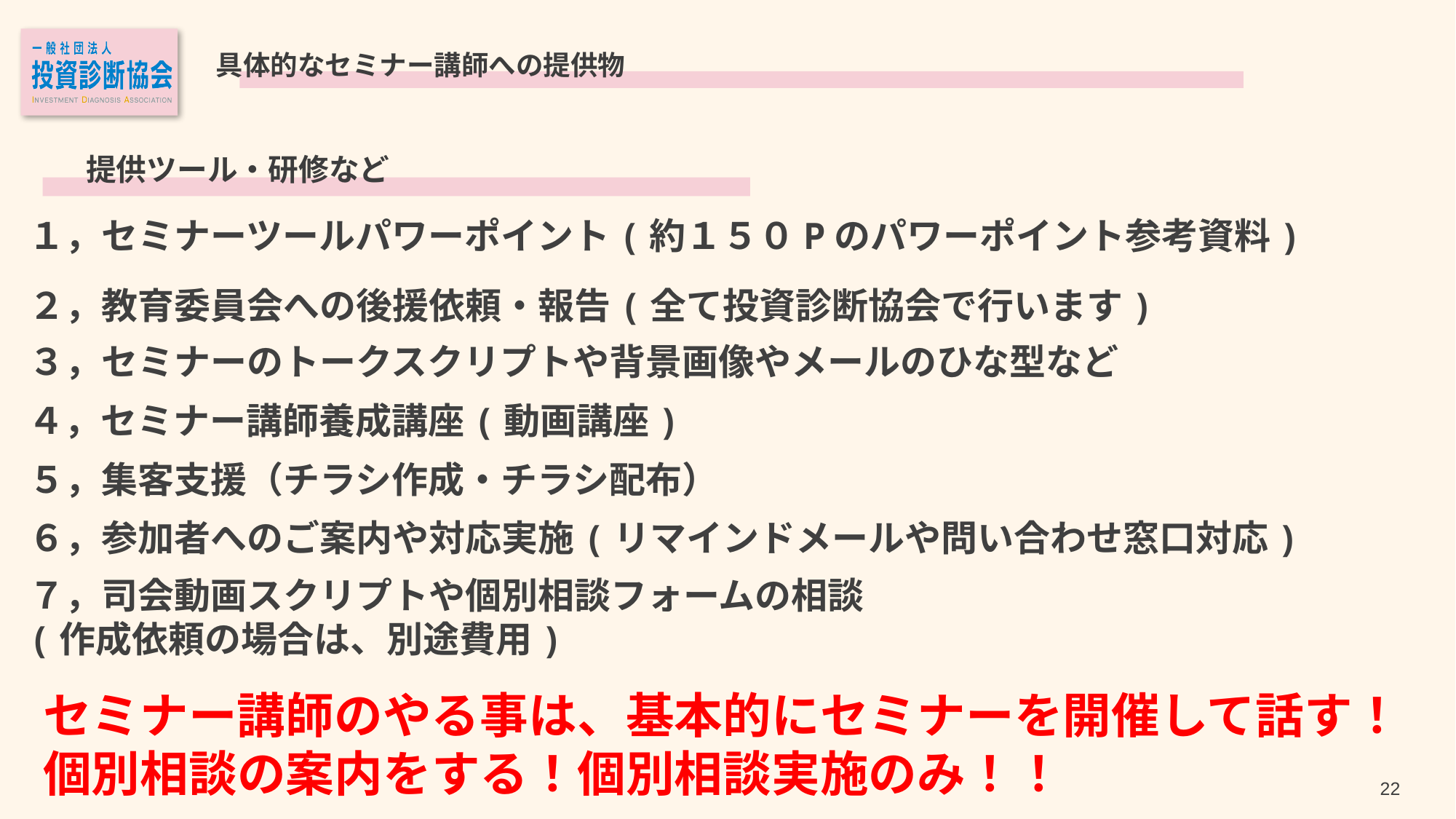

具体的なセミナー講師への提供物

　提供ツール・研修など

１，セミナーツールパワーポイント(約１５０Pのパワーポイント参考資料)
２，教育委員会への後援依頼・報告(全て投資診断協会で行います)
３，セミナーのトークスクリプトや背景画像やメールのひな型など
４，セミナー講師養成講座(動画講座)

５，集客支援（チラシ作成・チラシ配布）
６，参加者へのご案内や対応実施(リマインドメールや問い合わせ窓口対応)
７，司会動画スクリプトや個別相談フォームの相談
(作成依頼の場合は、別途費用)
セミナー講師のやる事は、基本的にセミナーを開催して話す！個別相談の案内をする！個別相談実施のみ！！
22